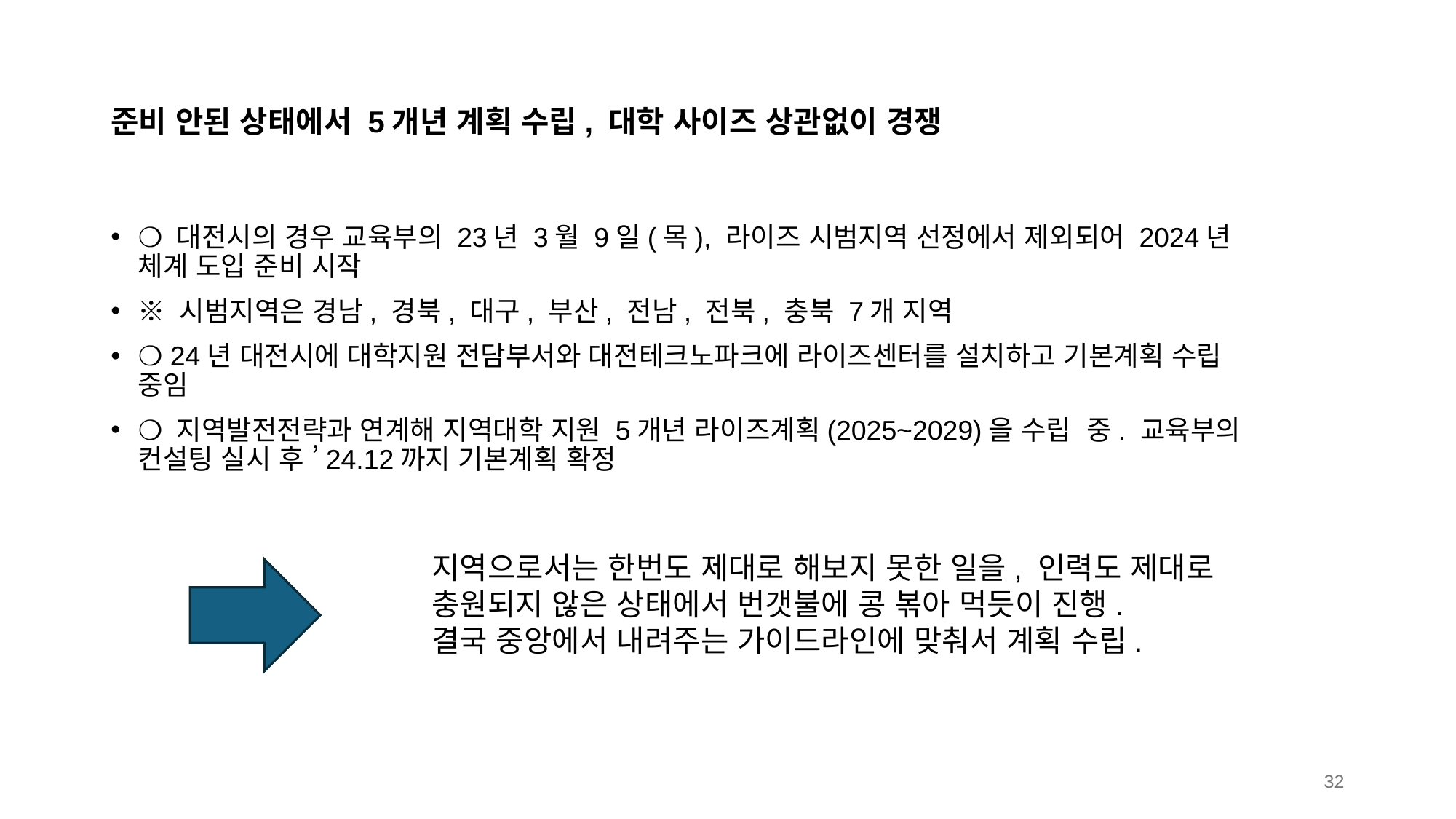

# 준비 안된 상태에서 5개년 계획 수립, 대학 사이즈 상관없이 경쟁
❍ 대전시의 경우 교육부의 23년 3월 9일(목), 라이즈 시범지역 선정에서 제외되어 2024년 체계 도입 준비 시작
※ 시범지역은 경남, 경북, 대구, 부산, 전남, 전북, 충북 7개 지역
❍ 24년 대전시에 대학지원 전담부서와 대전테크노파크에 라이즈센터를 설치하고 기본계획 수립 중임
❍ 지역발전전략과 연계해 지역대학 지원 5개년 라이즈계획(2025~2029)을 수립  중. 교육부의 컨설팅 실시 후 ’24.12까지 기본계획 확정
지역으로서는 한번도 제대로 해보지 못한 일을, 인력도 제대로 충원되지 않은 상태에서 번갯불에 콩 볶아 먹듯이 진행.
결국 중앙에서 내려주는 가이드라인에 맞춰서 계획 수립.

32